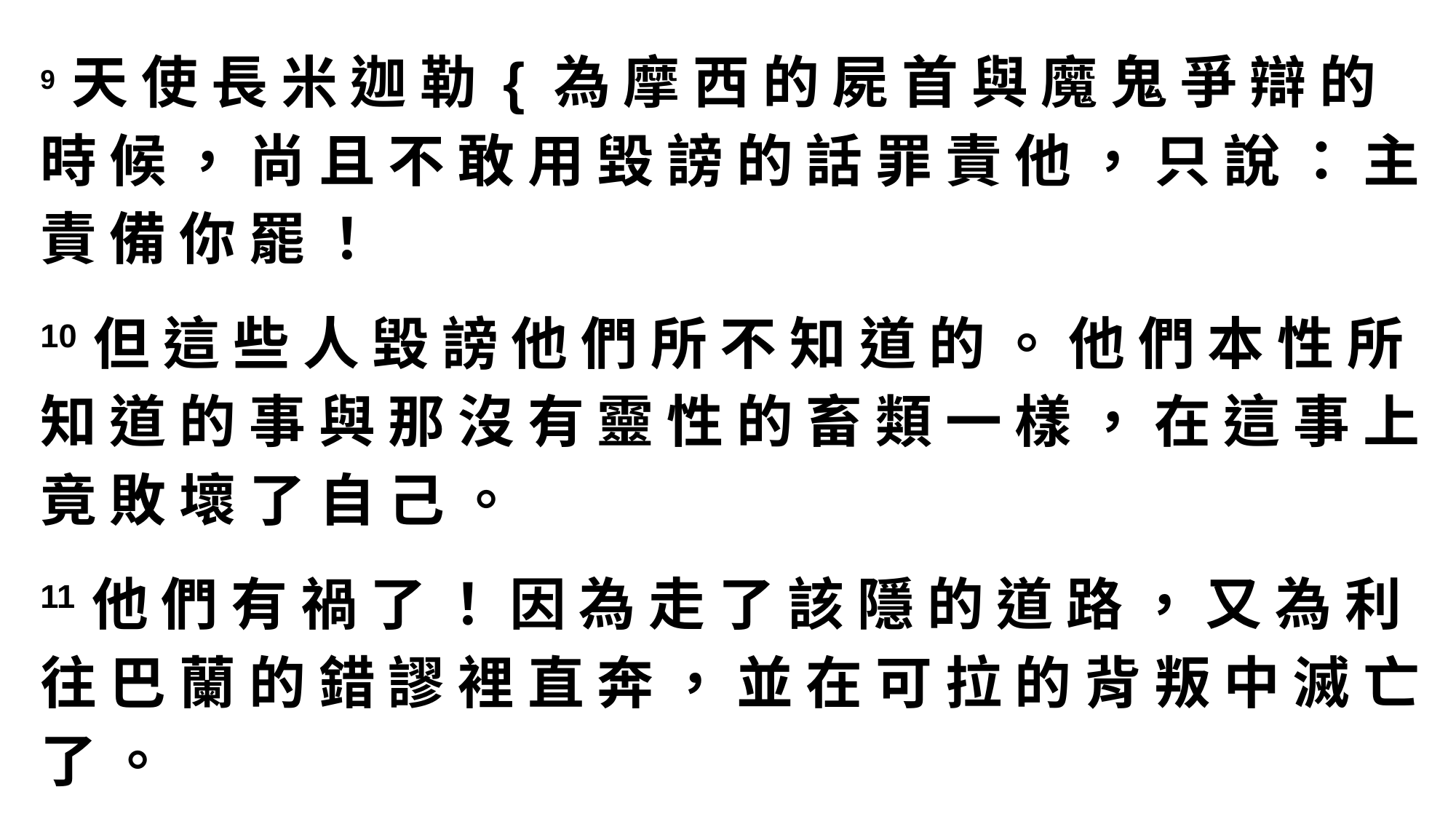

9 天 使 長 米 迦 勒 { 為 摩 西 的 屍 首 與 魔 鬼 爭 辯 的 時 候 ， 尚 且 不 敢 用 毀 謗 的 話 罪 責 他 ， 只 說 ： 主 責 備 你 罷 ！
10 但 這 些 人 毀 謗 他 們 所 不 知 道 的 。 他 們 本 性 所 知 道 的 事 與 那 沒 有 靈 性 的 畜 類 一 樣 ， 在 這 事 上 竟 敗 壞 了 自 己 。
11 他 們 有 禍 了 ！ 因 為 走 了 該 隱 的 道 路 ， 又 為 利 往 巴 蘭 的 錯 謬 裡 直 奔 ， 並 在 可 拉 的 背 叛 中 滅 亡 了 。